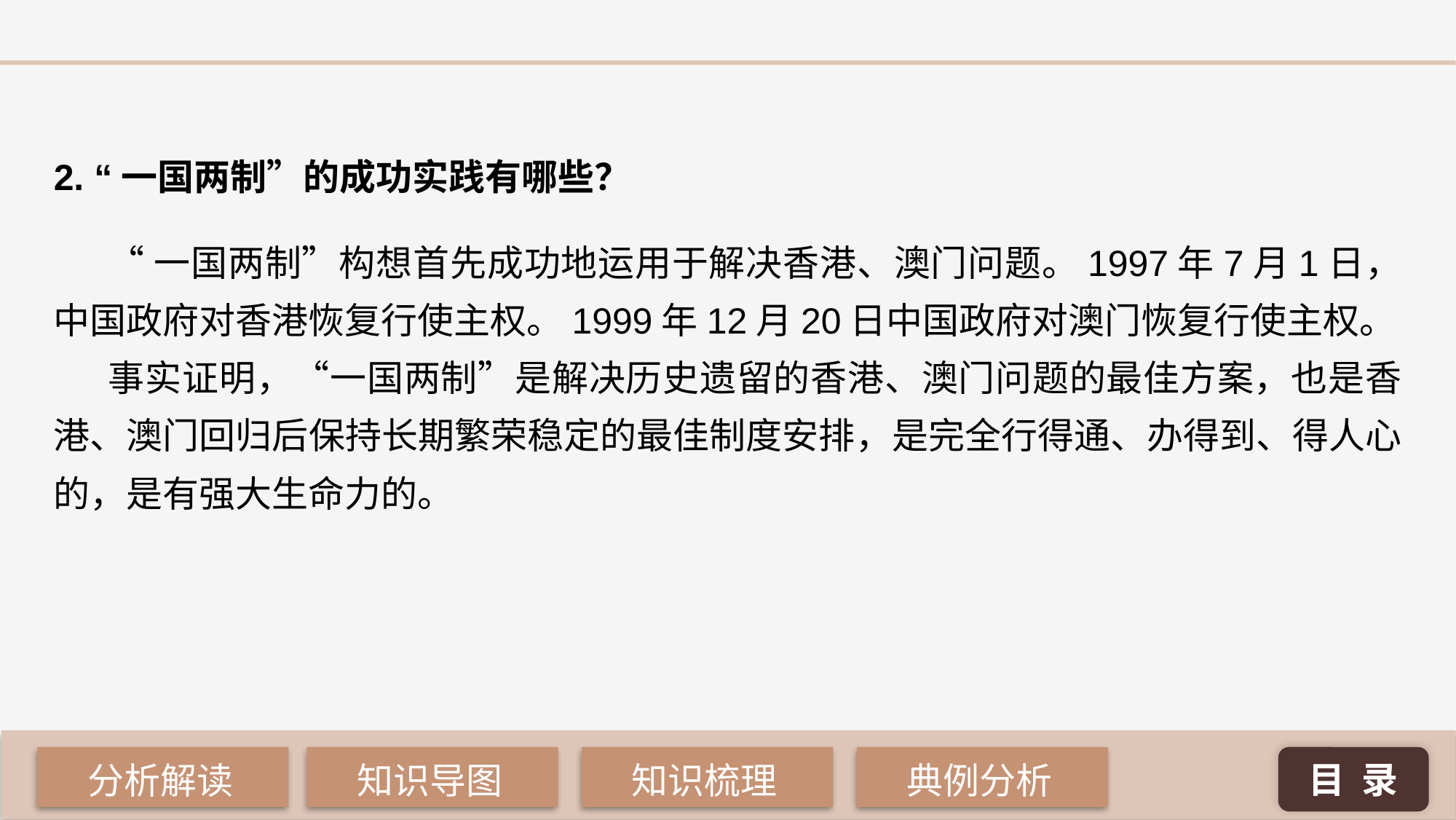

2. “一国两制”的成功实践有哪些？
“一国两制”构想首先成功地运用于解决香港、澳门问题。1997年7月1日，中国政府对香港恢复行使主权。1999年12月20日中国政府对澳门恢复行使主权。
事实证明，“一国两制”是解决历史遗留的香港、澳门问题的最佳方案，也是香港、澳门回归后保持长期繁荣稳定的最佳制度安排，是完全行得通、办得到、得人心的，是有强大生命力的。